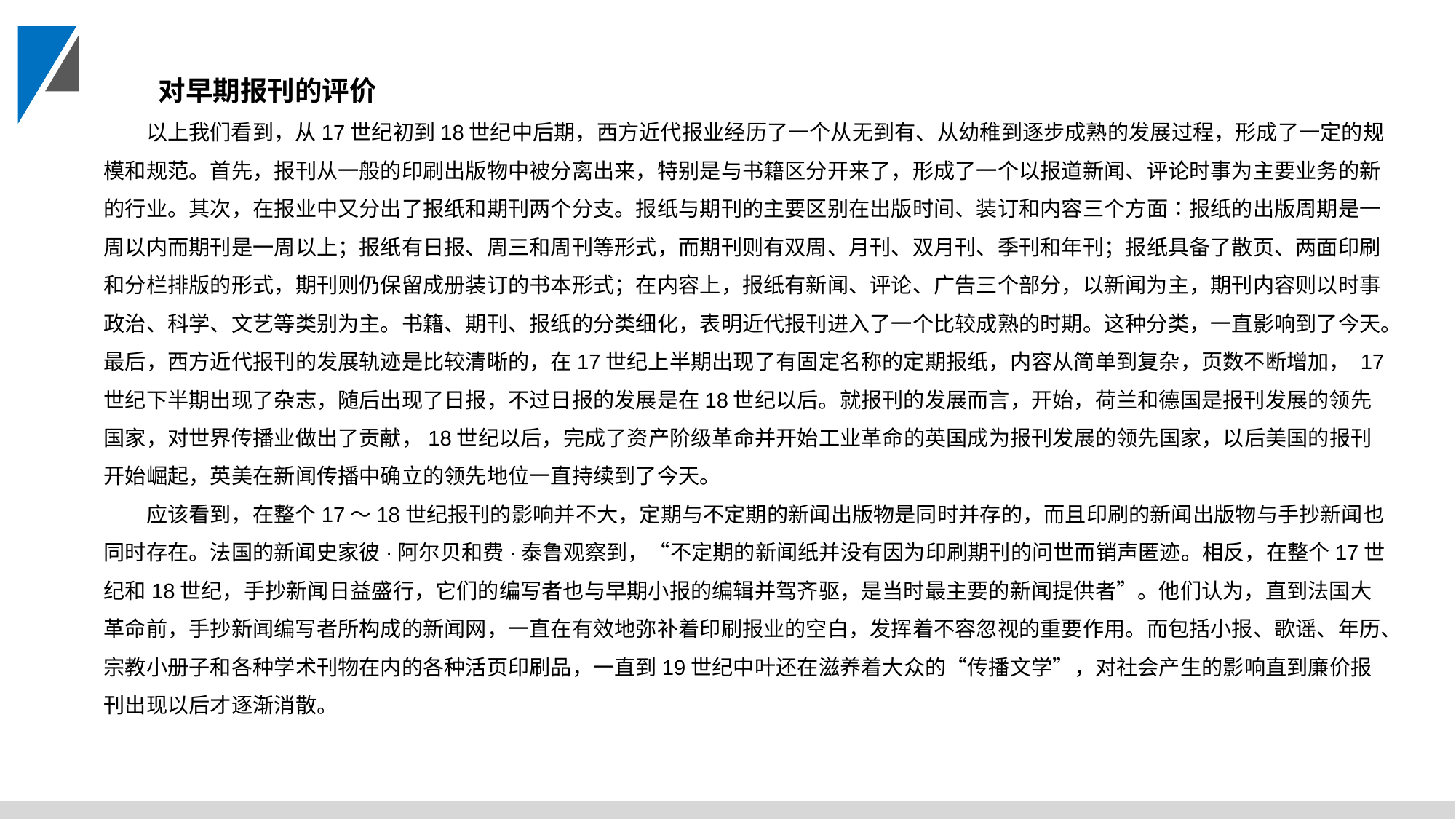

对早期报刊的评价
以上我们看到，从17世纪初到18世纪中后期，西方近代报业经历了一个从无到有、从幼稚到逐步成熟的发展过程，形成了一定的规模和规范。首先，报刊从一般的印刷出版物中被分离出来，特别是与书籍区分开来了，形成了一个以报道新闻、评论时事为主要业务的新的行业。其次，在报业中又分出了报纸和期刊两个分支。报纸与期刊的主要区别在出版时间、装订和内容三个方面∶报纸的出版周期是一周以内而期刊是一周以上；报纸有日报、周三和周刊等形式，而期刊则有双周、月刊、双月刊、季刊和年刊；报纸具备了散页、两面印刷和分栏排版的形式，期刊则仍保留成册装订的书本形式；在内容上，报纸有新闻、评论、广告三个部分，以新闻为主，期刊内容则以时事政治、科学、文艺等类别为主。书籍、期刊、报纸的分类细化，表明近代报刊进入了一个比较成熟的时期。这种分类，一直影响到了今天。最后，西方近代报刊的发展轨迹是比较清晰的，在17世纪上半期出现了有固定名称的定期报纸，内容从简单到复杂，页数不断增加， 17世纪下半期出现了杂志，随后出现了日报，不过日报的发展是在18世纪以后。就报刊的发展而言，开始，荷兰和德国是报刊发展的领先国家，对世界传播业做出了贡献，18世纪以后，完成了资产阶级革命并开始工业革命的英国成为报刊发展的领先国家，以后美国的报刊开始崛起，英美在新闻传播中确立的领先地位一直持续到了今天。
应该看到，在整个17～18世纪报刊的影响并不大，定期与不定期的新闻出版物是同时并存的，而且印刷的新闻出版物与手抄新闻也同时存在。法国的新闻史家彼·阿尔贝和费·泰鲁观察到，“不定期的新闻纸并没有因为印刷期刊的问世而销声匿迹。相反，在整个17世纪和18世纪，手抄新闻日益盛行，它们的编写者也与早期小报的编辑并驾齐驱，是当时最主要的新闻提供者”。他们认为，直到法国大革命前，手抄新闻编写者所构成的新闻网，一直在有效地弥补着印刷报业的空白，发挥着不容忽视的重要作用。而包括小报、歌谣、年历、宗教小册子和各种学术刊物在内的各种活页印刷品，一直到19世纪中叶还在滋养着大众的“传播文学”，对社会产生的影响直到廉价报刊出现以后才逐渐消散。